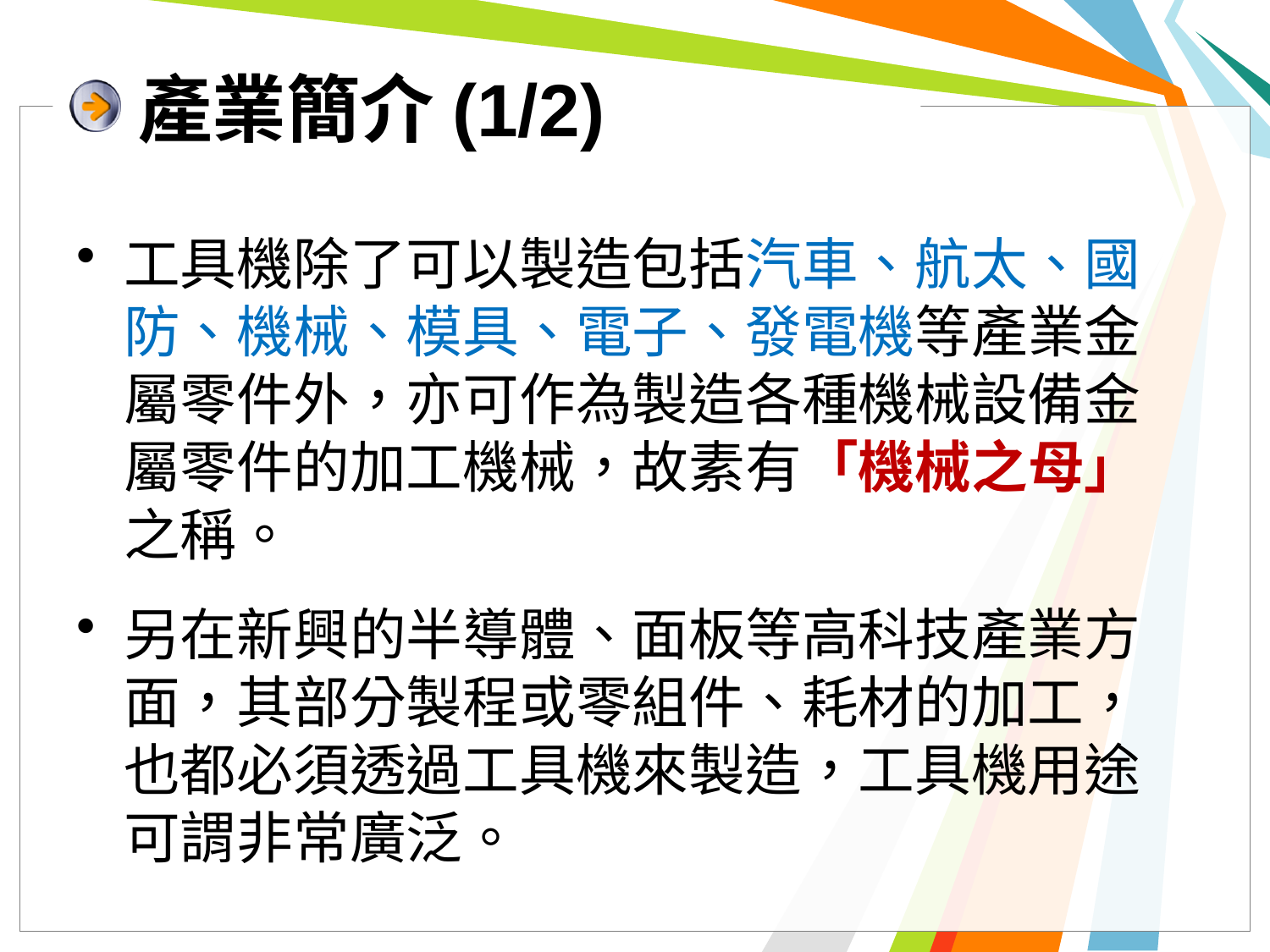

# 產業簡介(1/2)
工具機除了可以製造包括汽車、航太、國防、機械、模具、電子、發電機等產業金屬零件外，亦可作為製造各種機械設備金屬零件的加工機械，故素有「機械之母」之稱。
另在新興的半導體、面板等高科技產業方面，其部分製程或零組件、耗材的加工，也都必須透過工具機來製造，工具機用途可謂非常廣泛。